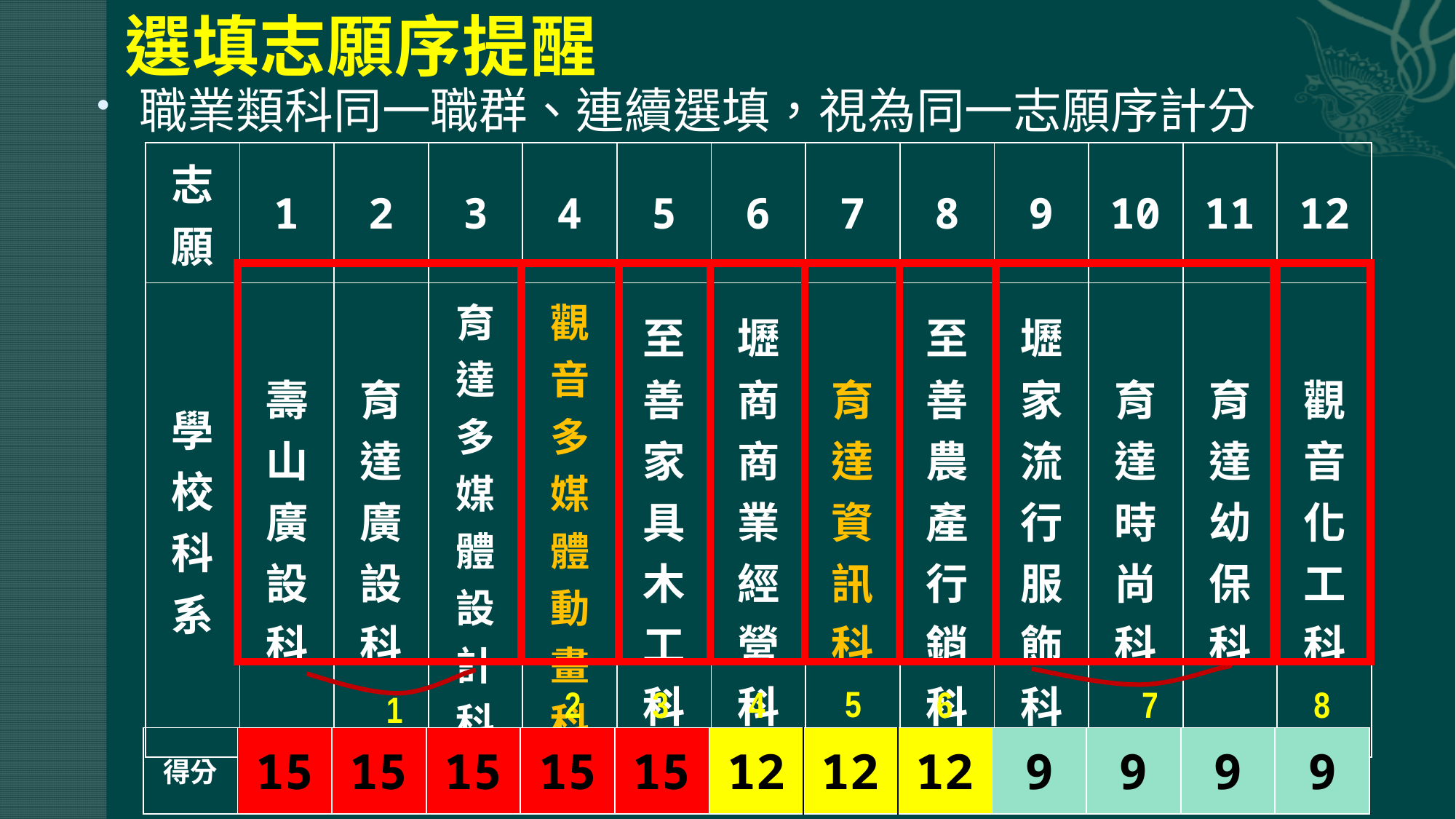

# 選填志願序提醒
職業類科同一職群、連續選填，視為同一志願序計分
| 志願 | 1 | 2 | 3 | 4 | 5 | 6 | 7 | 8 | 9 | 10 | 11 | 12 |
| --- | --- | --- | --- | --- | --- | --- | --- | --- | --- | --- | --- | --- |
| 學校科系 | 壽山廣設科 | 育達廣設科 | 育達多媒體設計科 | 觀音多媒體動畫科 | 至善家具木工科 | 壢商商業經營科 | 育達資訊科 | 至善農產行銷科 | 壢家流行服飾科 | 育達時尚科 | 育達幼保科 | 觀音化工科 |

5
4
8
2
3
6
7
1
| 得分 | 15 | 15 | 15 | 15 | 15 | 12 | 12 | 12 | 9 | 9 | 9 | 9 |
| --- | --- | --- | --- | --- | --- | --- | --- | --- | --- | --- | --- | --- |